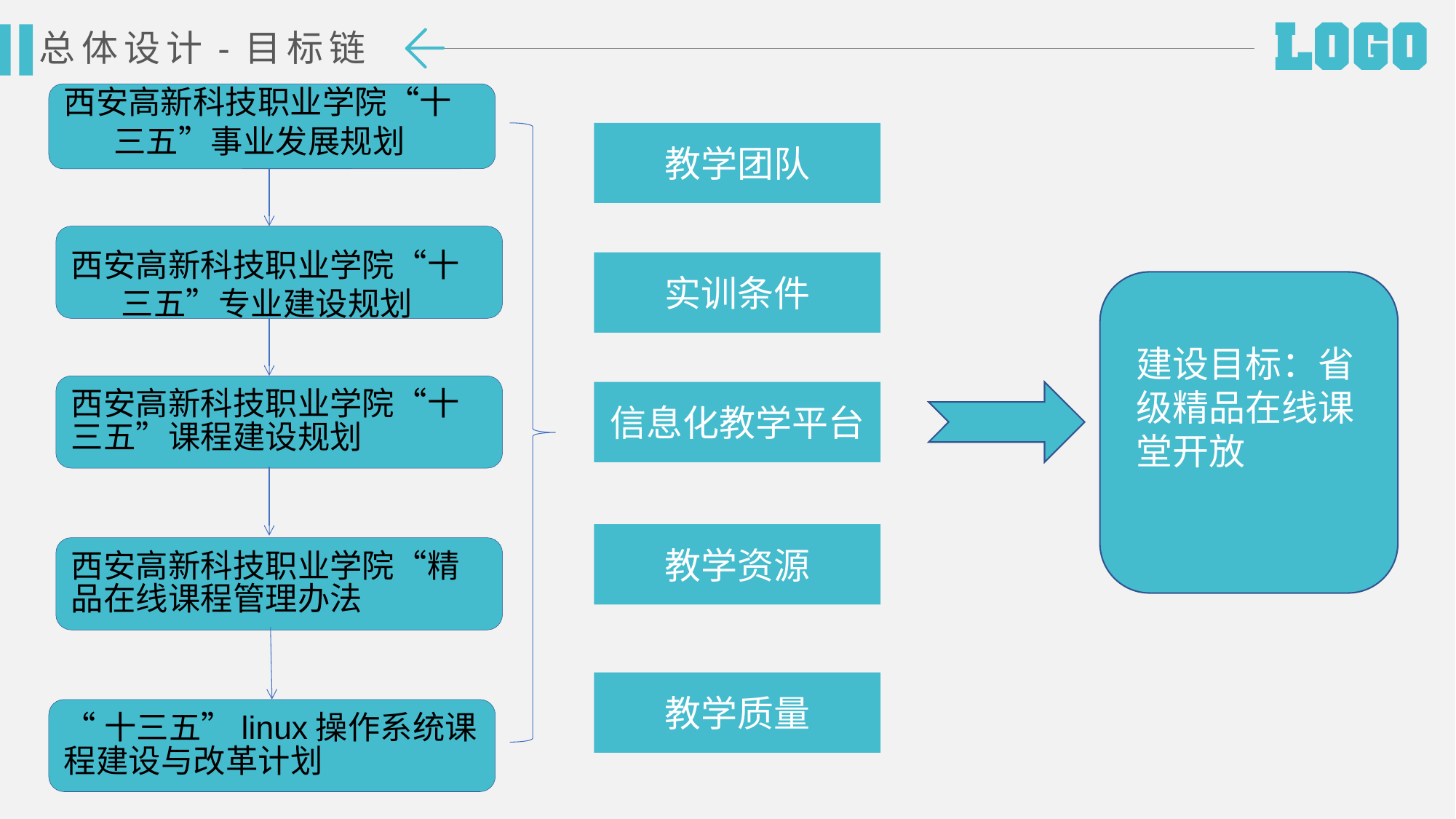

总体设计-目标链

西安高新科技职业学院“十
三五”事业发展规划

教学团队

西安高新科技职业学院“十
三五”专业建设规划

实训条件

建设目标：省级精品在线课堂开放

西安高新科技职业学院“十三五”课程建设规划

信息化教学平台

教学资源
西安高新科技职业学院“精
品在线课程管理办法
教学质量

“十三五”linux操作系统课程建设与改革计划